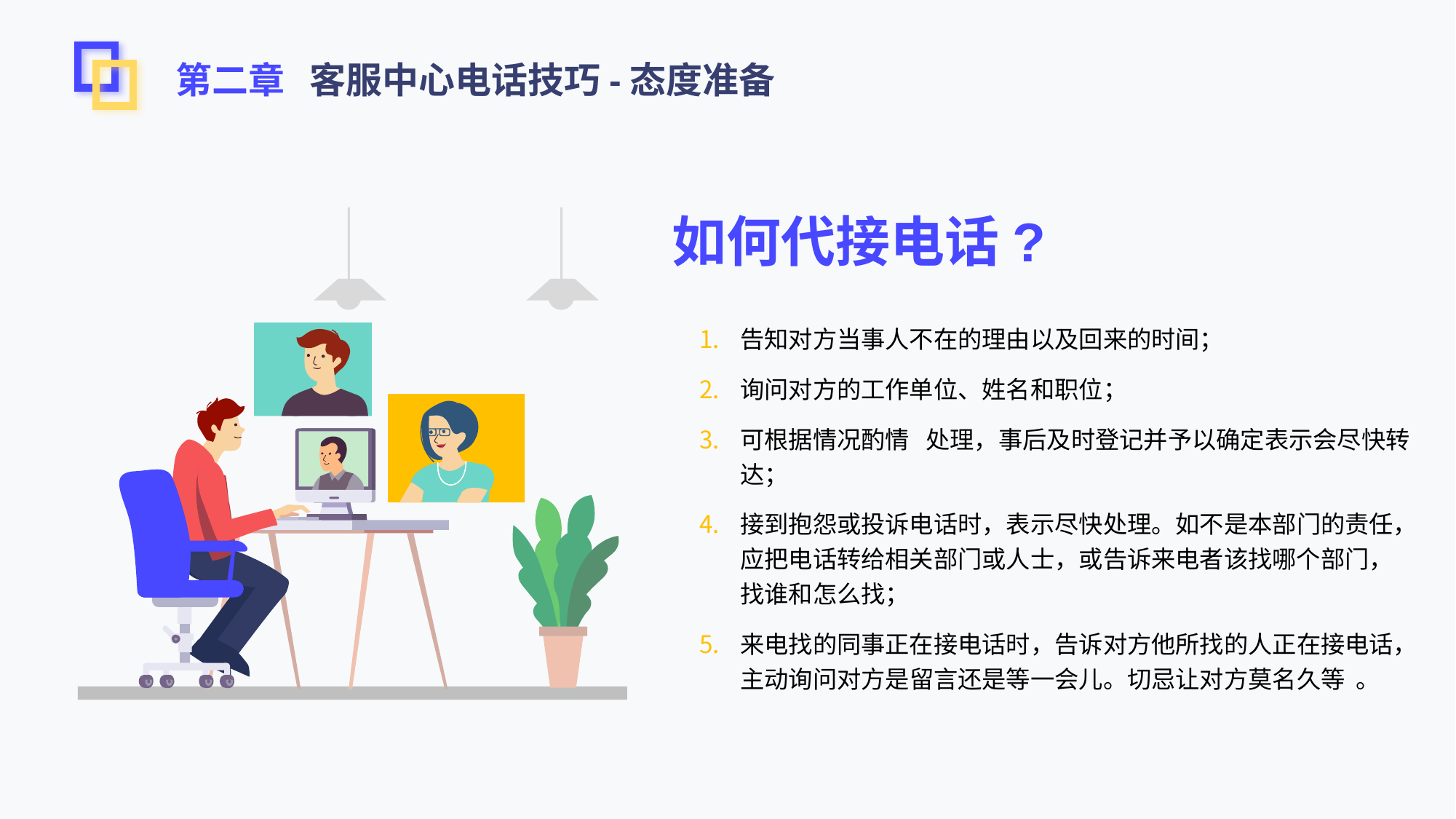

第二章   客服中心电话技巧-态度准备

如何代接电话?
告知对方当事人不在的理由以及回来的时间；
询问对方的工作单位、姓名和职位；
可根据情况酌情   处理，事后及时登记并予以确定表示会尽快转达；
接到抱怨或投诉电话时，表示尽快处理。如不是本部门的责任，应把电话转给相关部门或人士，或告诉来电者该找哪个部门，找谁和怎么找；
来电找的同事正在接电话时，告诉对方他所找的人正在接电话，主动询问对方是留言还是等一会儿。切忌让对方莫名久等  。